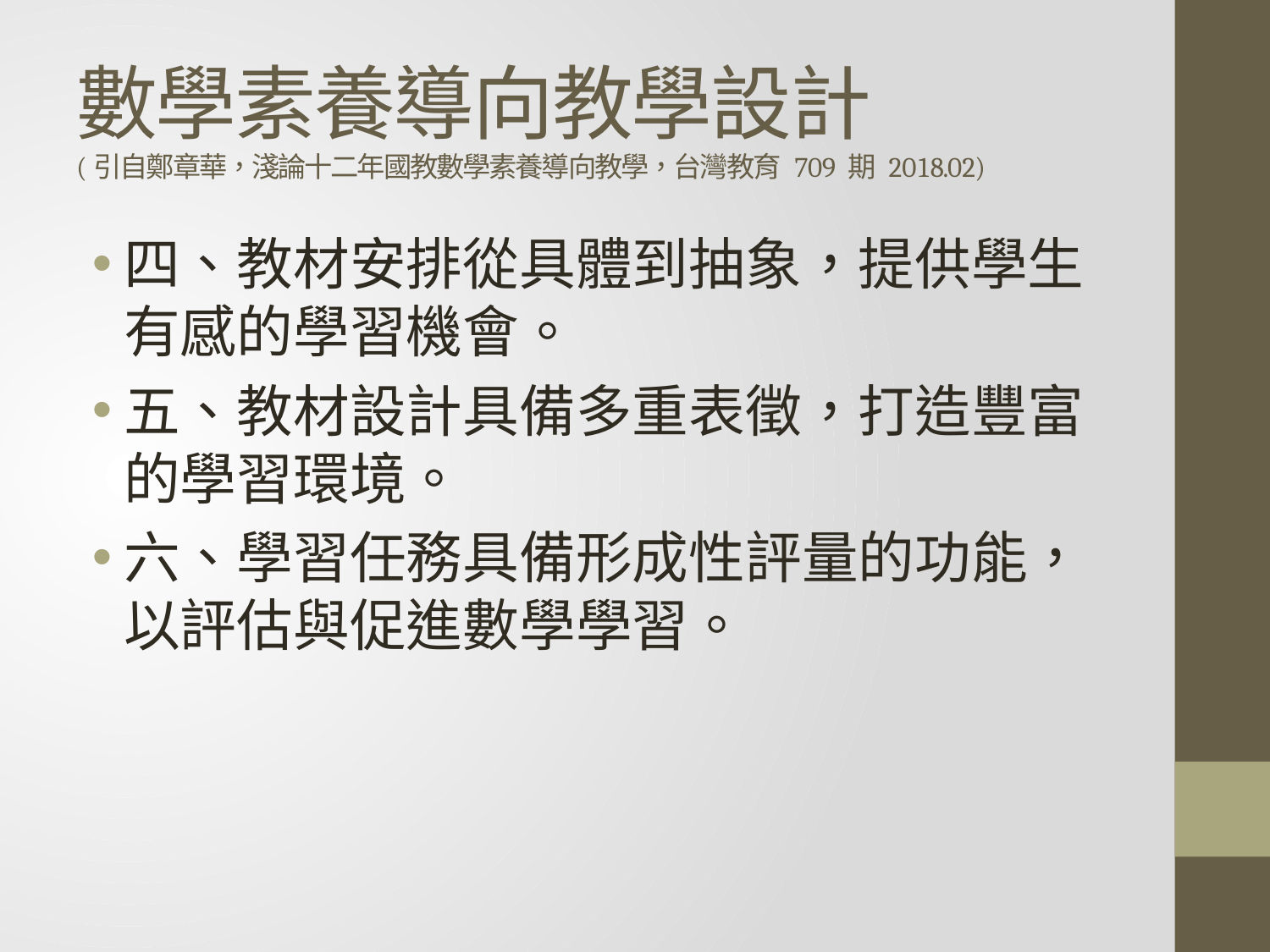

# 數學素養導向教學設計 (引自鄭章華，淺論十二年國教數學素養導向教學，台灣教育 709 期 2018.02)
四、教材安排從具體到抽象，提供學生有感的學習機會。
五、教材設計具備多重表徵，打造豐富的學習環境。
六、學習任務具備形成性評量的功能，以評估與促進數學學習。